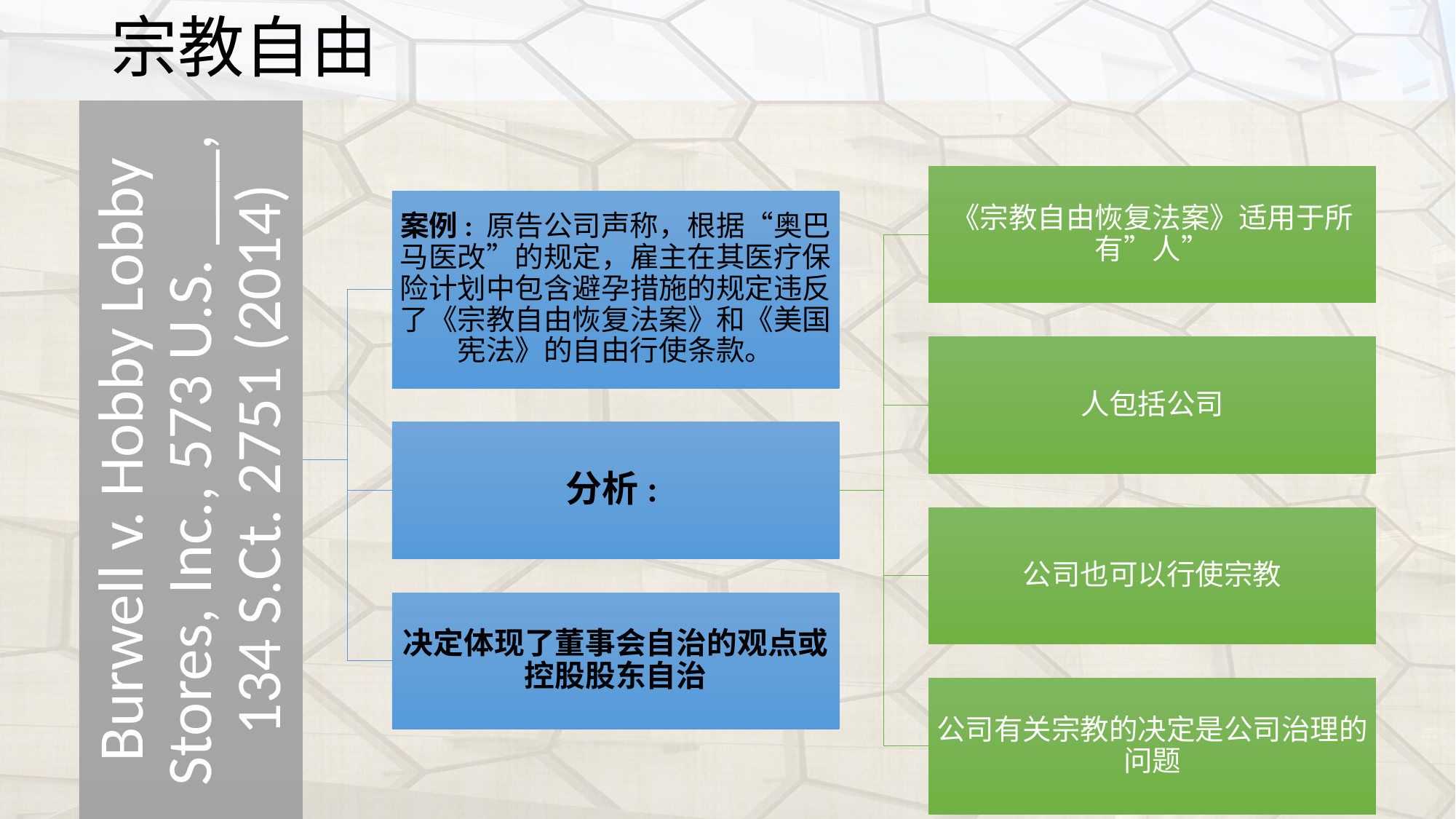

# 宗教自由

Burwell v. Hobby Lobby Stores, Inc., 573 U.S. ___, 134 S.Ct. 2751 (2014)
案例: 原告公司声称，根据“奥巴马医改”的规定，雇主在其医疗保险计划中包含避孕措施的规定违反了《宗教自由恢复法案》和《美国宪法》的自由行使条款。
分析:
《宗教自由恢复法案》适用于所有”人”
人包括公司
公司也可以行使宗教
公司有关宗教的决定是公司治理的问题
决定体现了董事会自治的观点或控股股东自治